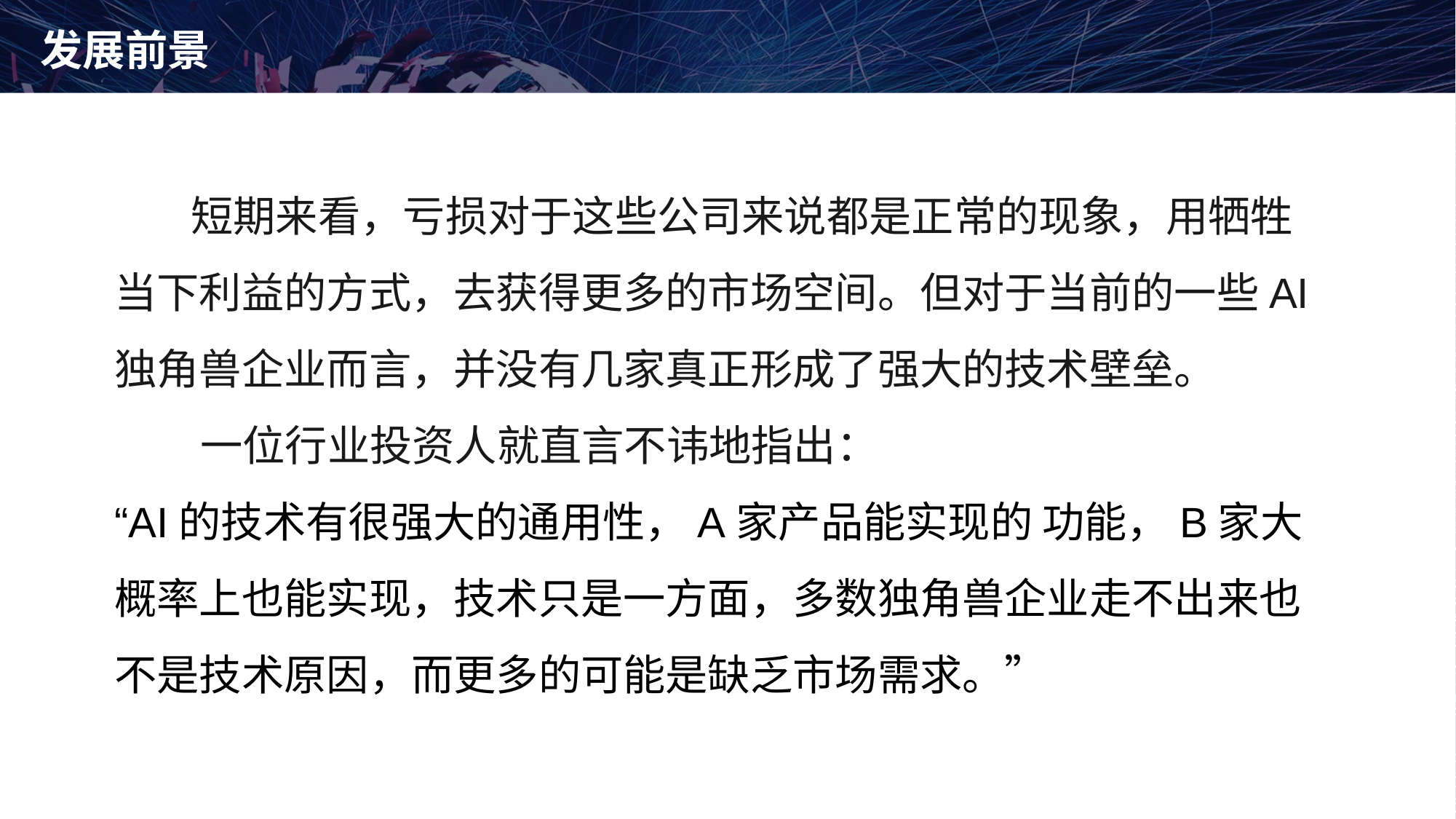

# 发展前景
       短期来看，亏损对于这些公司来说都是正常的现象，用牺牲当下利益的方式，去获得更多的市场空间。但对于当前的一些AI独角兽企业而言，并没有几家真正形成了强大的技术壁垒。
        一位行业投资人就直言不讳地指出：
“AI的技术有很强大的通用性，A家产品能实现的 功能，B家大概率上也能实现，技术只是一方面，多数独角兽企业走不出来也不是技术原因，而更多的可能是缺乏市场需求。”